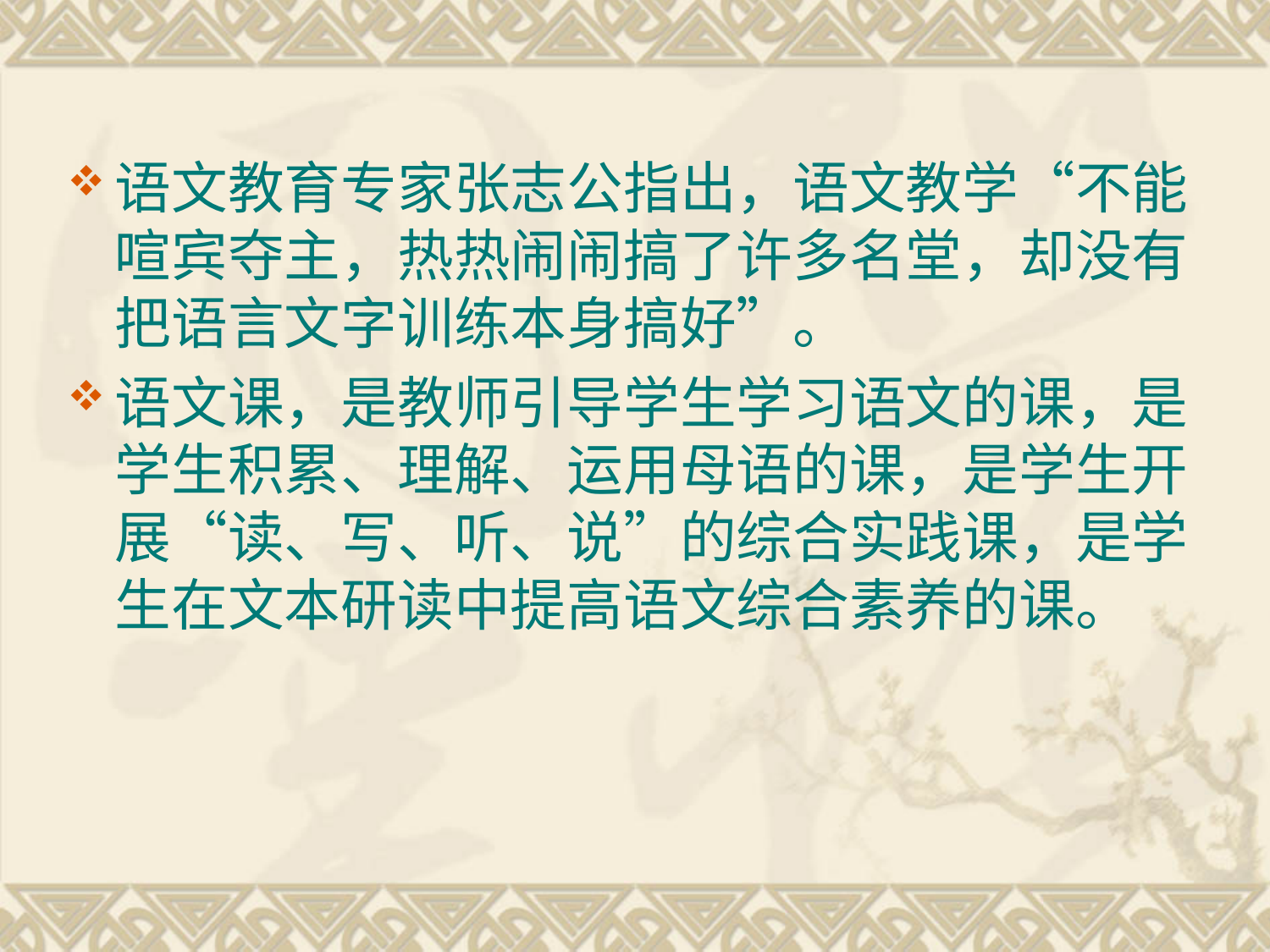

语文教育专家张志公指出，语文教学“不能喧宾夺主，热热闹闹搞了许多名堂，却没有把语言文字训练本身搞好”。
语文课，是教师引导学生学习语文的课，是学生积累、理解、运用母语的课，是学生开展“读、写、听、说”的综合实践课，是学生在文本研读中提高语文综合素养的课。